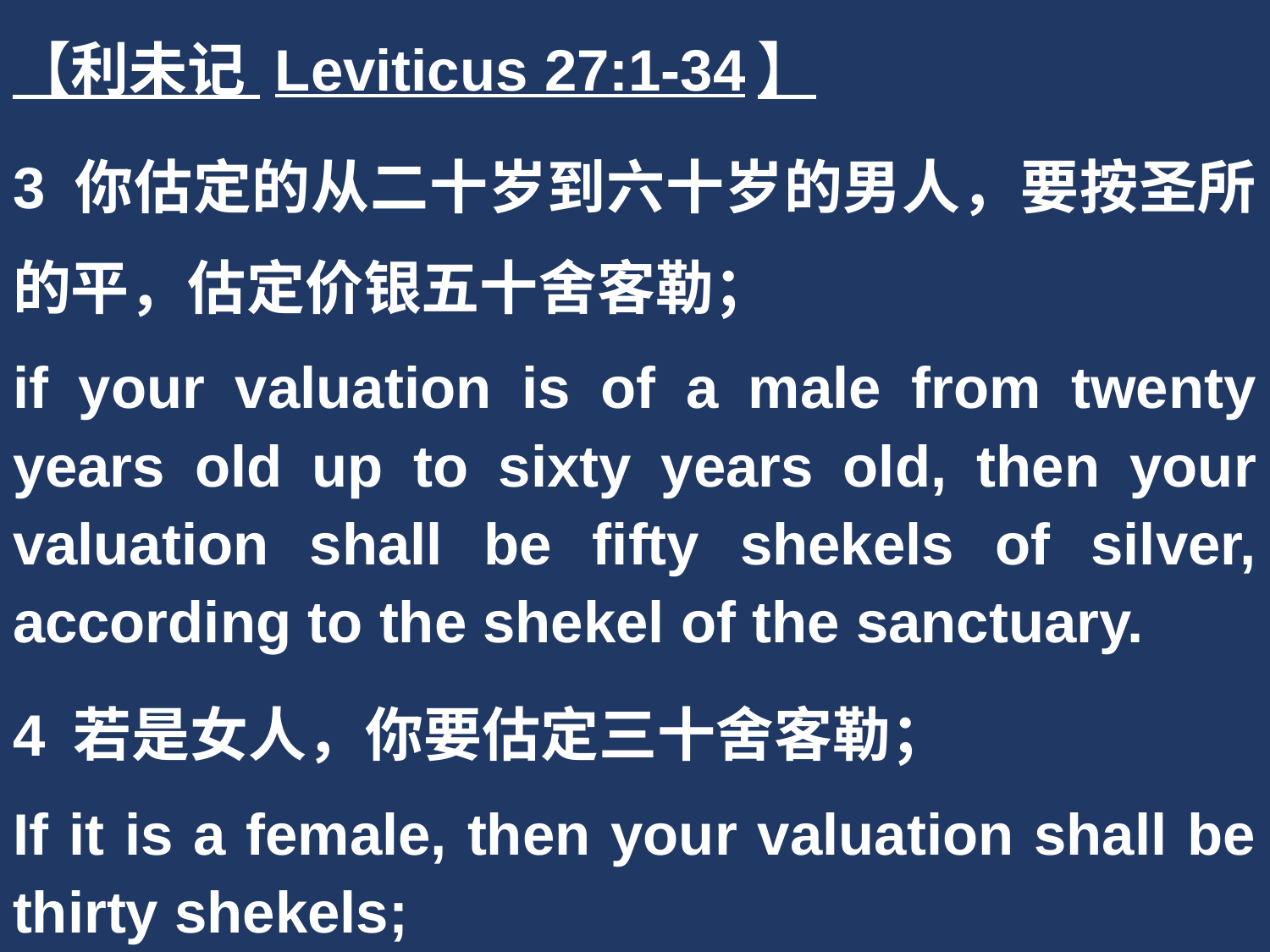

【利未记 Leviticus 27:1-34】
3 你估定的从二十岁到六十岁的男人，要按圣所的平，估定价银五十舍客勒；
if your valuation is of a male from twenty years old up to sixty years old, then your valuation shall be fifty shekels of silver, according to the shekel of the sanctuary.
4 若是女人，你要估定三十舍客勒；
If it is a female, then your valuation shall be thirty shekels;